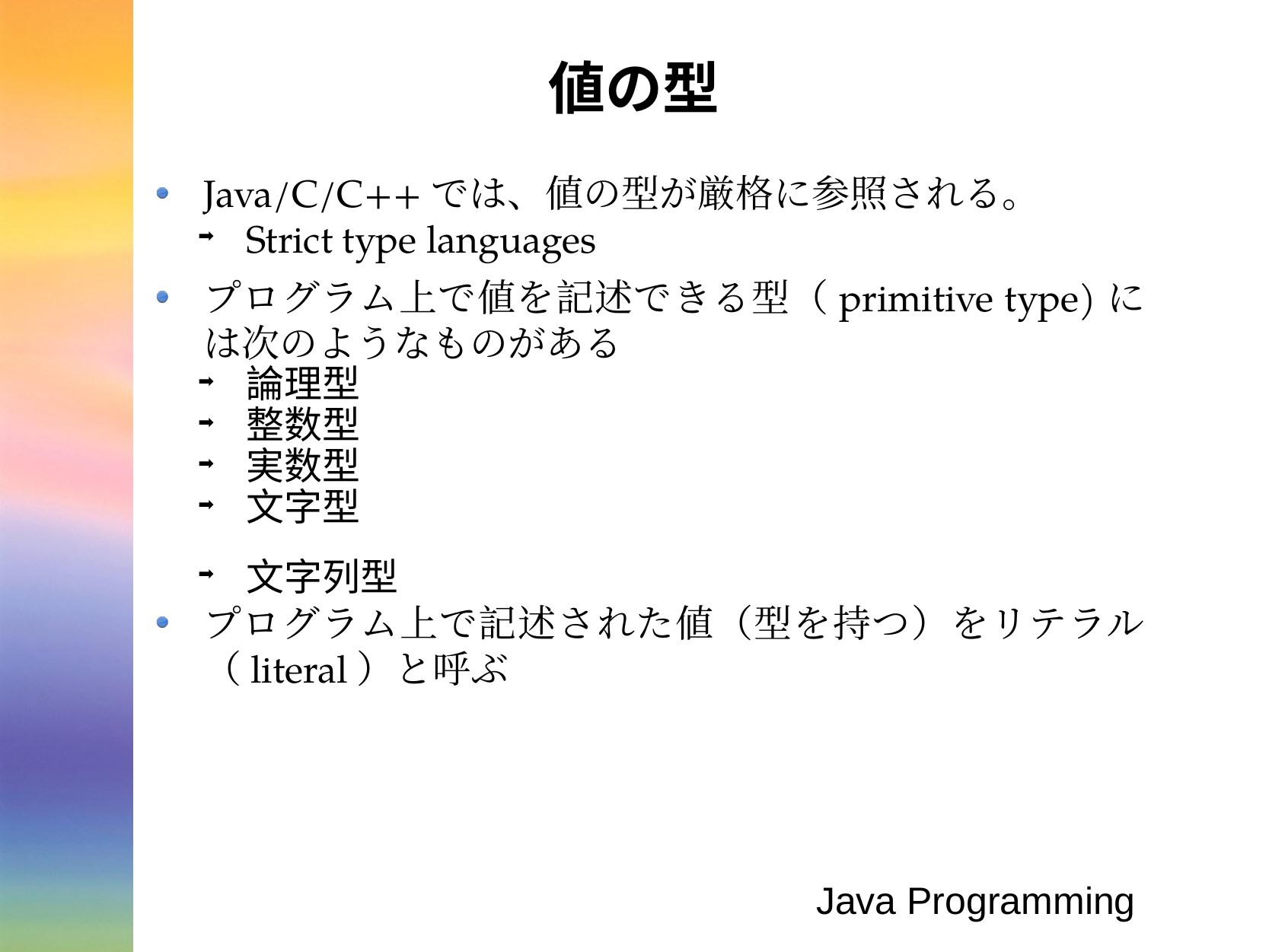

# 値の型
Java/C/C++では、値の型が厳格に参照される。
Strict type languages
プログラム上で値を記述できる型（primitive type)には次のようなものがある
論理型
整数型
実数型
文字型
文字列型
プログラム上で記述された値（型を持つ）をリテラル（literal）と呼ぶ